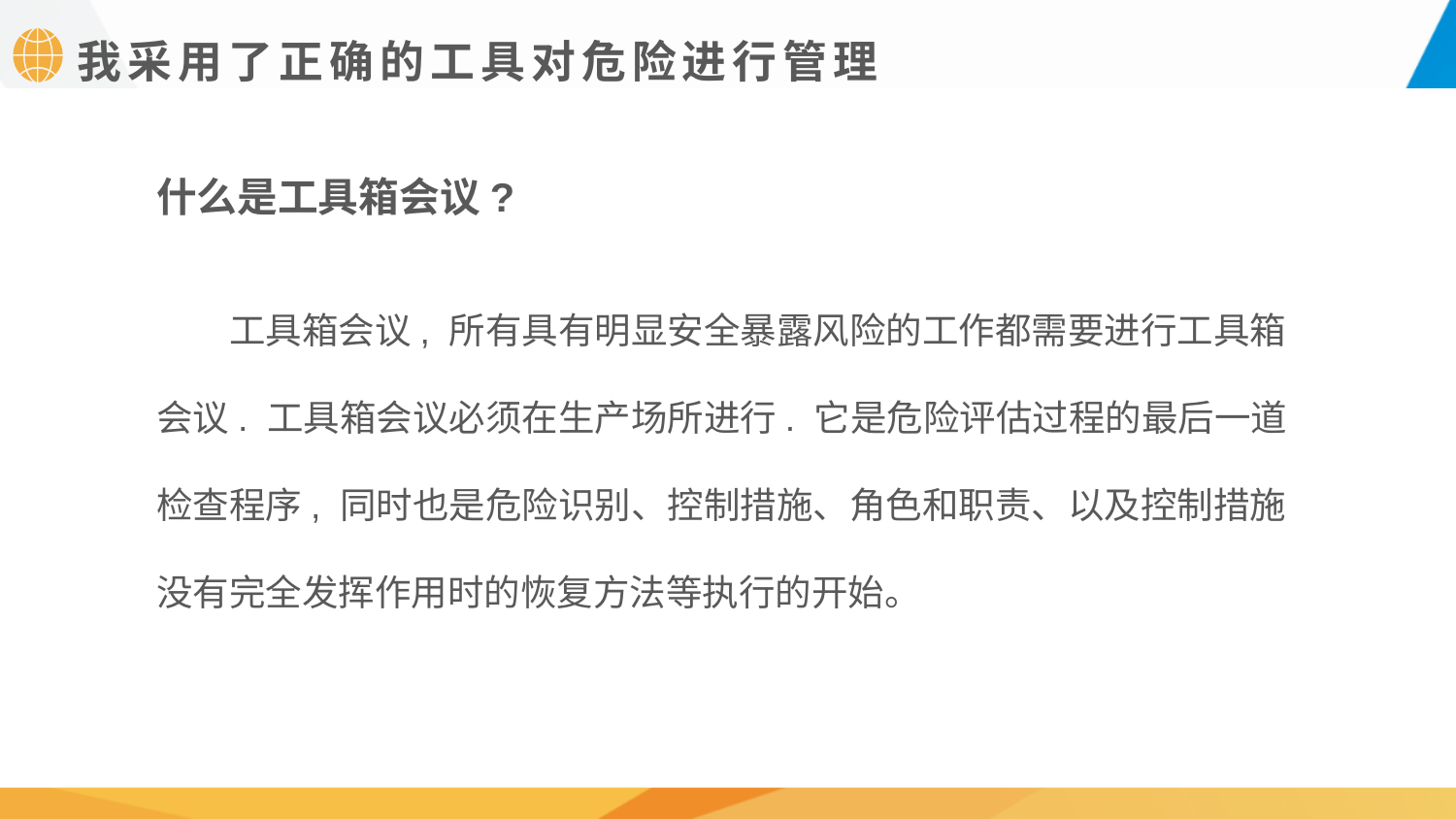

我采用了正确的工具对危险进行管理

什么是工具箱会议?

工具箱会议, 所有具有明显安全暴露风险的工作都需要进行工具箱会议. 工具箱会议必须在生产场所进行. 它是危险评估过程的最后一道检查程序, 同时也是危险识别、控制措施、角色和职责、以及控制措施没有完全发挥作用时的恢复方法等执行的开始。